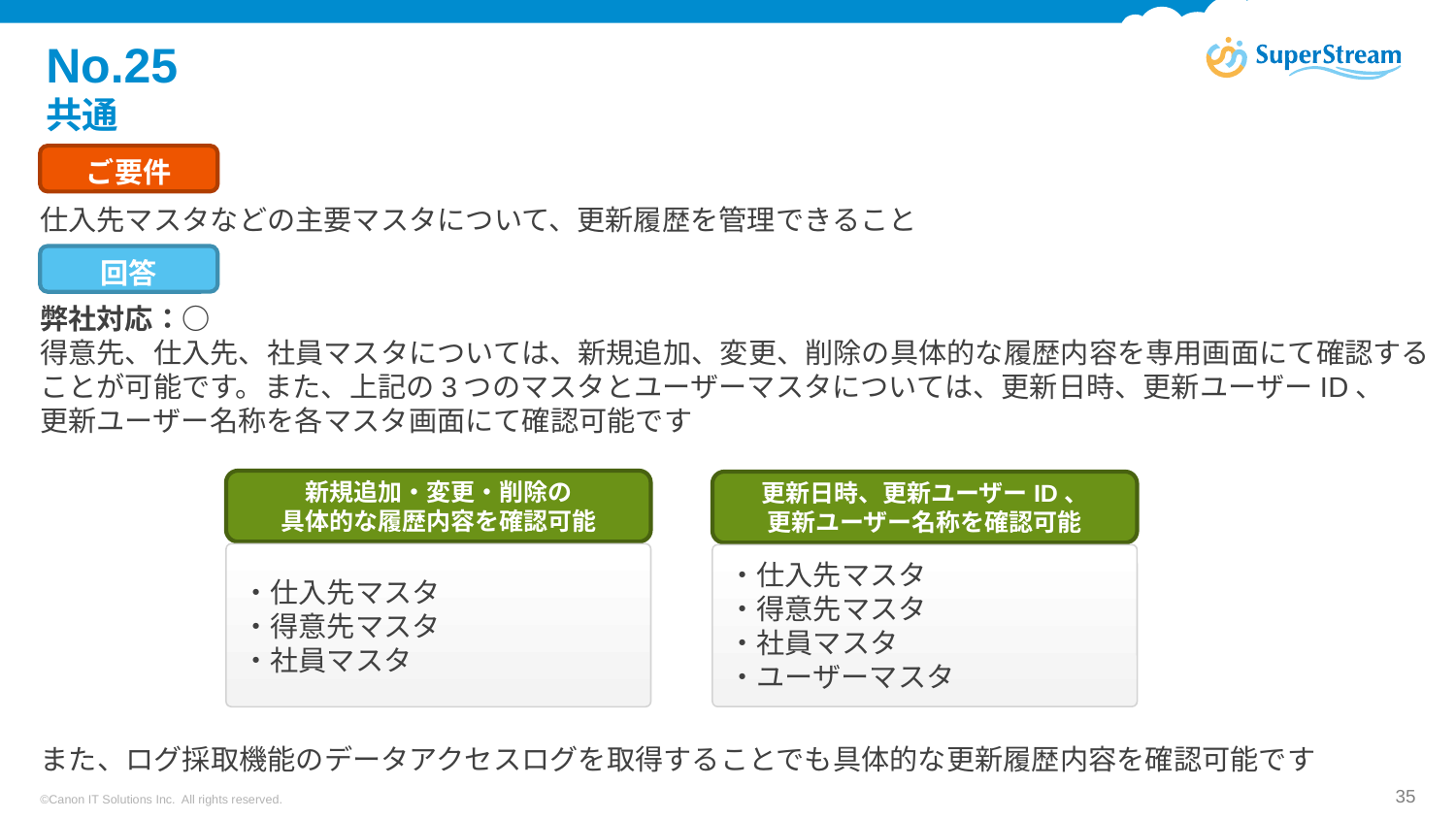

# No.25 共通
ご要件
仕入先マスタなどの主要マスタについて、更新履歴を管理できること
回答
弊社対応：○
得意先、仕入先、社員マスタについては、新規追加、変更、削除の具体的な履歴内容を専用画面にて確認することが可能です。また、上記の3つのマスタとユーザーマスタについては、更新日時、更新ユーザーID、
更新ユーザー名称を各マスタ画面にて確認可能です
新規追加・変更・削除の
具体的な履歴内容を確認可能
更新日時、更新ユーザーID、
更新ユーザー名称を確認可能
・仕入先マスタ
・得意先マスタ
・社員マスタ
・仕入先マスタ
・得意先マスタ
・社員マスタ
・ユーザーマスタ
また、ログ採取機能のデータアクセスログを取得することでも具体的な更新履歴内容を確認可能です
©Canon IT Solutions Inc.  All rights reserved.
35